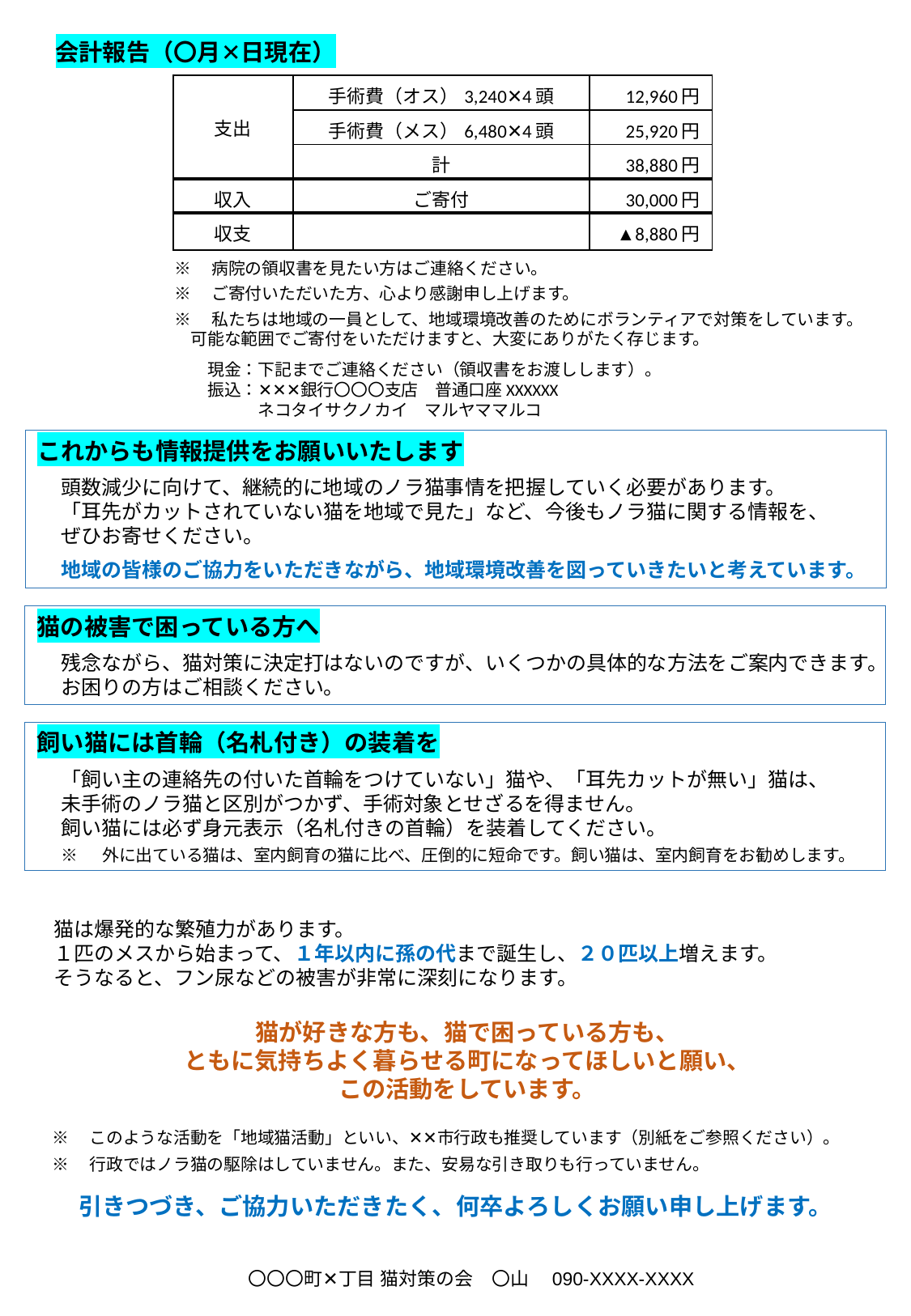

会計報告（〇月✕日現在）
| 支出 | 手術費（オス）3,240✕4頭 | 12,960円 |
| --- | --- | --- |
|  | 手術費（メス）6,480✕4頭 | 25,920円 |
|  | 計 | 38,880円 |
| 収入 | ご寄付 | 30,000円 |
| 収支 |  | ▲8,880円 |
※　病院の領収書を見たい方はご連絡ください。
※　ご寄付いただいた方、心より感謝申し上げます。
※　私たちは地域の一員として、地域環境改善のためにボランティアで対策をしています。
　可能な範囲でご寄付をいただけますと、大変にありがたく存じます。
　　現金：下記までご連絡ください（領収書をお渡しします）。
　　振込：✕✕✕銀行〇〇〇支店　普通口座XXXXXX
　　　　　ネコタイサクノカイ　マルヤママルコ
これからも情報提供をお願いいたします
頭数減少に向けて、継続的に地域のノラ猫事情を把握していく必要があります。
「耳先がカットされていない猫を地域で見た」など、今後もノラ猫に関する情報を、
ぜひお寄せください。
地域の皆様のご協力をいただきながら、地域環境改善を図っていきたいと考えています。
猫の被害で困っている方へ
残念ながら、猫対策に決定打はないのですが、いくつかの具体的な方法をご案内できます。お困りの方はご相談ください。
飼い猫には首輪（名札付き）の装着を
「飼い主の連絡先の付いた首輪をつけていない」猫や、「耳先カットが無い」猫は、
未手術のノラ猫と区別がつかず、手術対象とせざるを得ません。
飼い猫には必ず身元表示（名札付きの首輪）を装着してください。
※ 　外に出ている猫は、室内飼育の猫に比べ、圧倒的に短命です。飼い猫は、室内飼育をお勧めします。
猫は爆発的な繁殖力があります。
１匹のメスから始まって、１年以内に孫の代まで誕生し、２０匹以上増えます。
そうなると、フン尿などの被害が非常に深刻になります。
猫が好きな方も、猫で困っている方も、
ともに気持ちよく暮らせる町になってほしいと願い、
この活動をしています。
※　このような活動を「地域猫活動」といい、✕✕市行政も推奨しています（別紙をご参照ください）。
※　行政ではノラ猫の駆除はしていません。また、安易な引き取りも行っていません。
引きつづき、ご協力いただきたく、何卒よろしくお願い申し上げます。
〇〇〇町✕丁目 猫対策の会　〇山　090-XXXX-XXXX